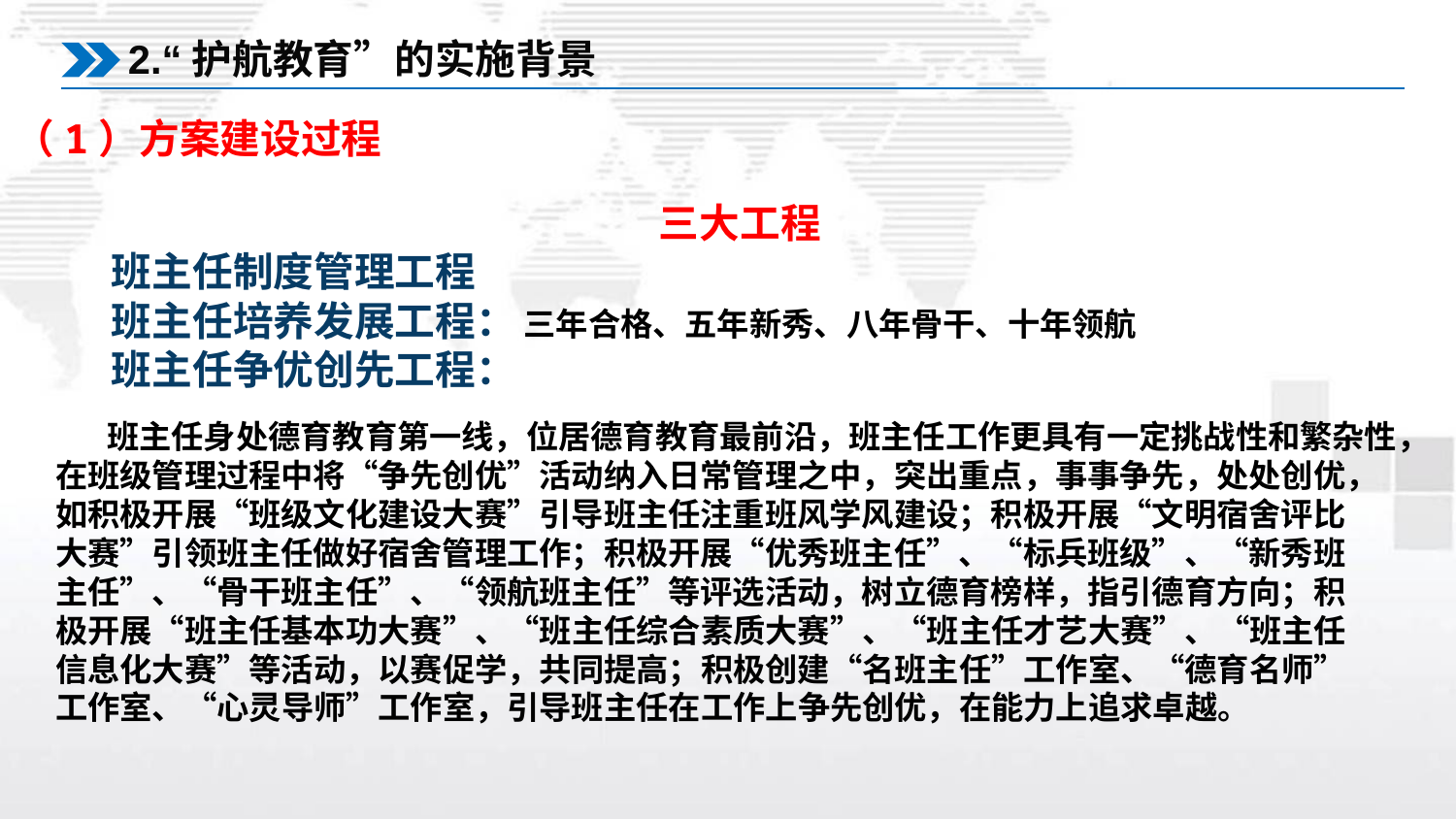

2.“护航教育”的实施背景

（1）方案建设过程
三大工程
班主任制度管理工程
班主任培养发展工程： 三年合格、五年新秀、八年骨干、十年领航
班主任争优创先工程：

      班主任身处德育教育第一线，位居德育教育最前沿，班主任工作更具有一定挑战性和繁杂性，
在班级管理过程中将“争先创优”活动纳入日常管理之中，突出重点，事事争先，处处创优，
如积极开展“班级文化建设大赛”引导班主任注重班风学风建设；积极开展“文明宿舍评比
大赛”引领班主任做好宿舍管理工作；积极开展“优秀班主任”、“标兵班级”、“新秀班
主任”、“骨干班主任”、“领航班主任”等评选活动，树立德育榜样，指引德育方向；积
极开展“班主任基本功大赛”、“班主任综合素质大赛”、“班主任才艺大赛”、“班主任
信息化大赛”等活动，以赛促学，共同提高；积极创建“名班主任”工作室、“德育名师”
工作室、“心灵导师”工作室，引导班主任在工作上争先创优，在能力上追求卓越。